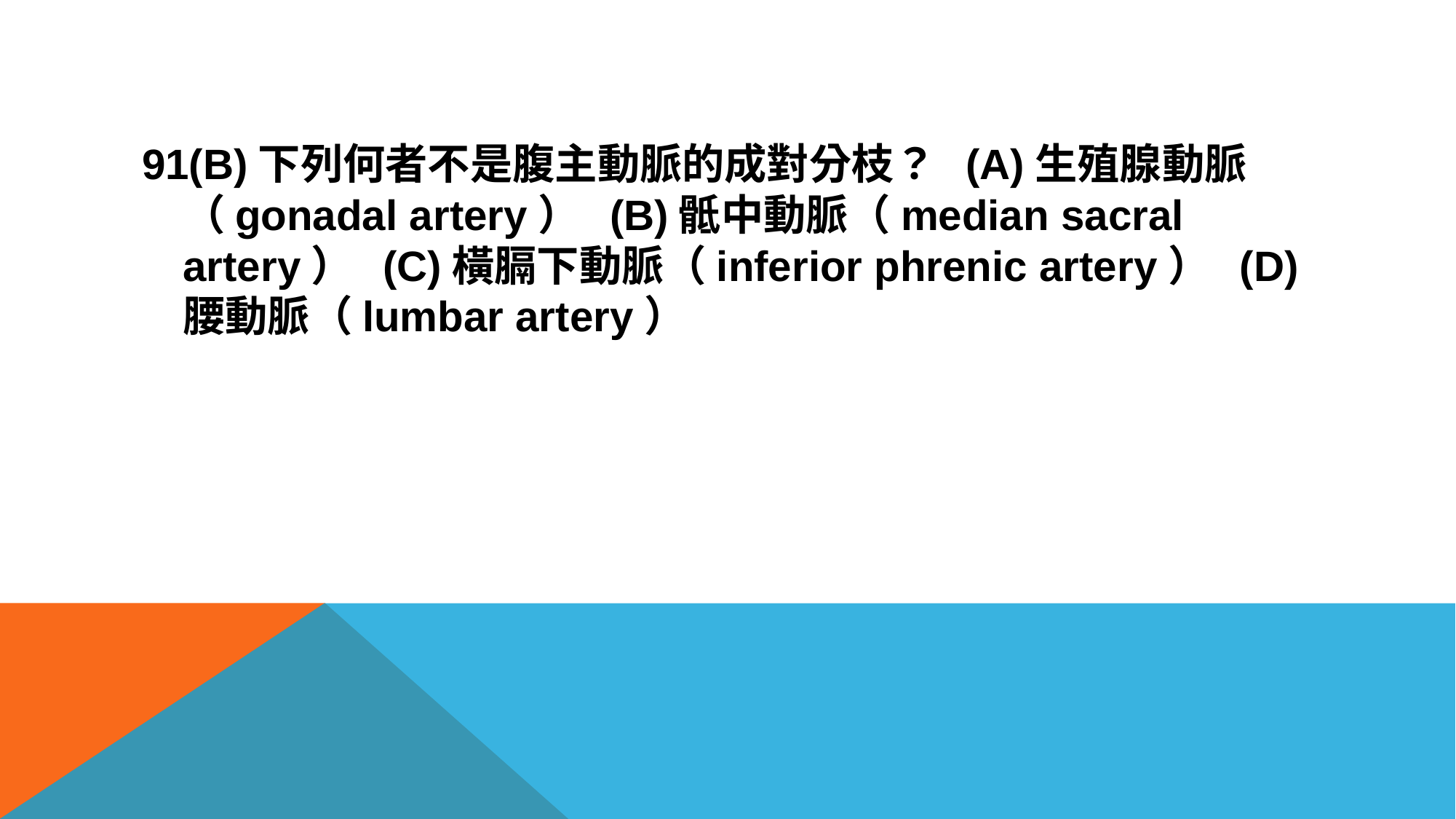

#
91(B)下列何者不是腹主動脈的成對分枝？  (A)生殖腺動脈（gonadal artery）  (B)骶中動脈（median sacral artery）  (C)橫膈下動脈（inferior phrenic artery）  (D)腰動脈（lumbar artery）